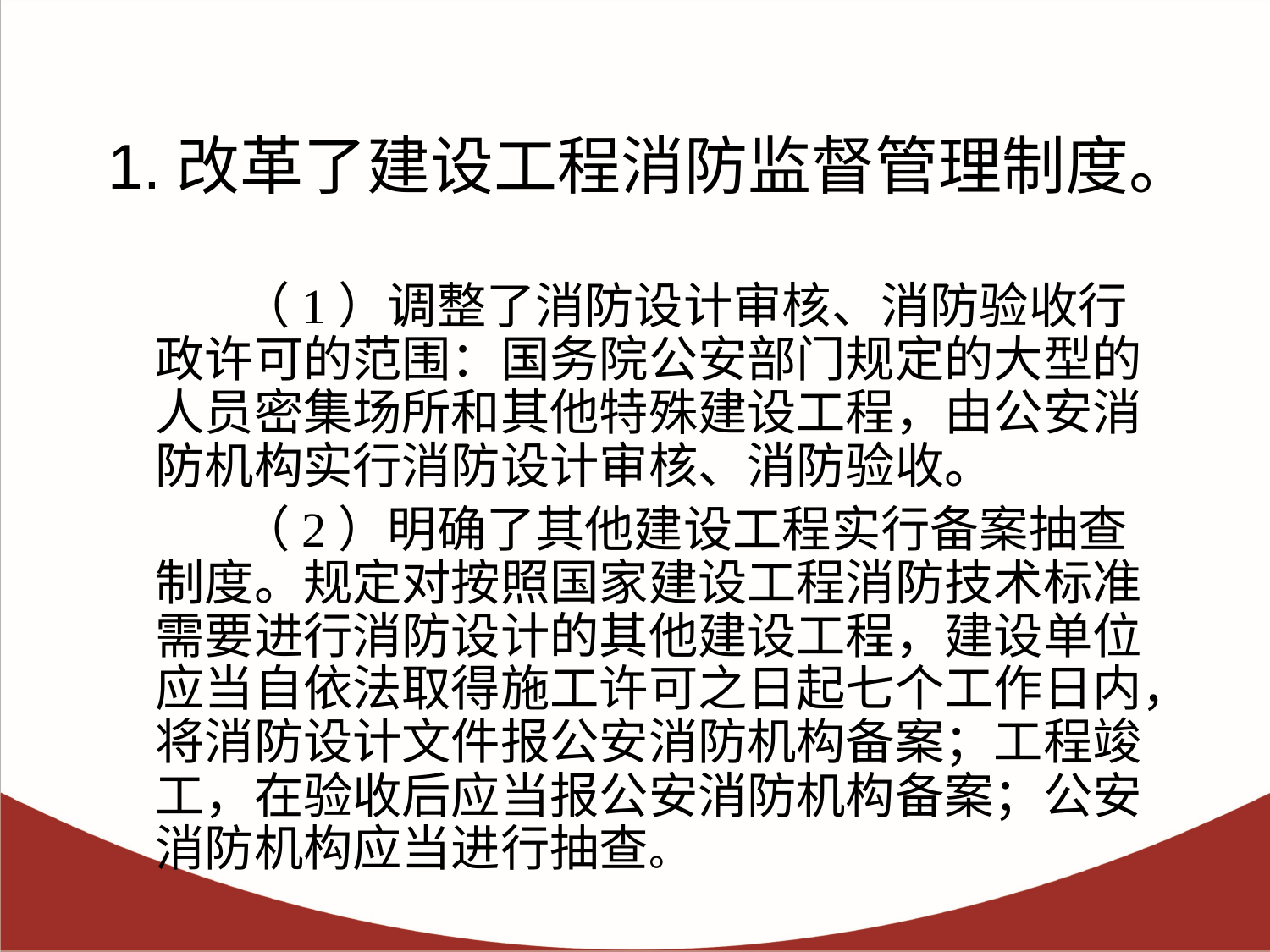

# 1.改革了建设工程消防监督管理制度。
           （1）调整了消防设计审核、消防验收行政许可的范围：国务院公安部门规定的大型的人员密集场所和其他特殊建设工程，由公安消防机构实行消防设计审核、消防验收。
           （2）明确了其他建设工程实行备案抽查制度。规定对按照国家建设工程消防技术标准需要进行消防设计的其他建设工程，建设单位应当自依法取得施工许可之日起七个工作日内，将消防设计文件报公安消防机构备案；工程竣工，在验收后应当报公安消防机构备案；公安消防机构应当进行抽查。